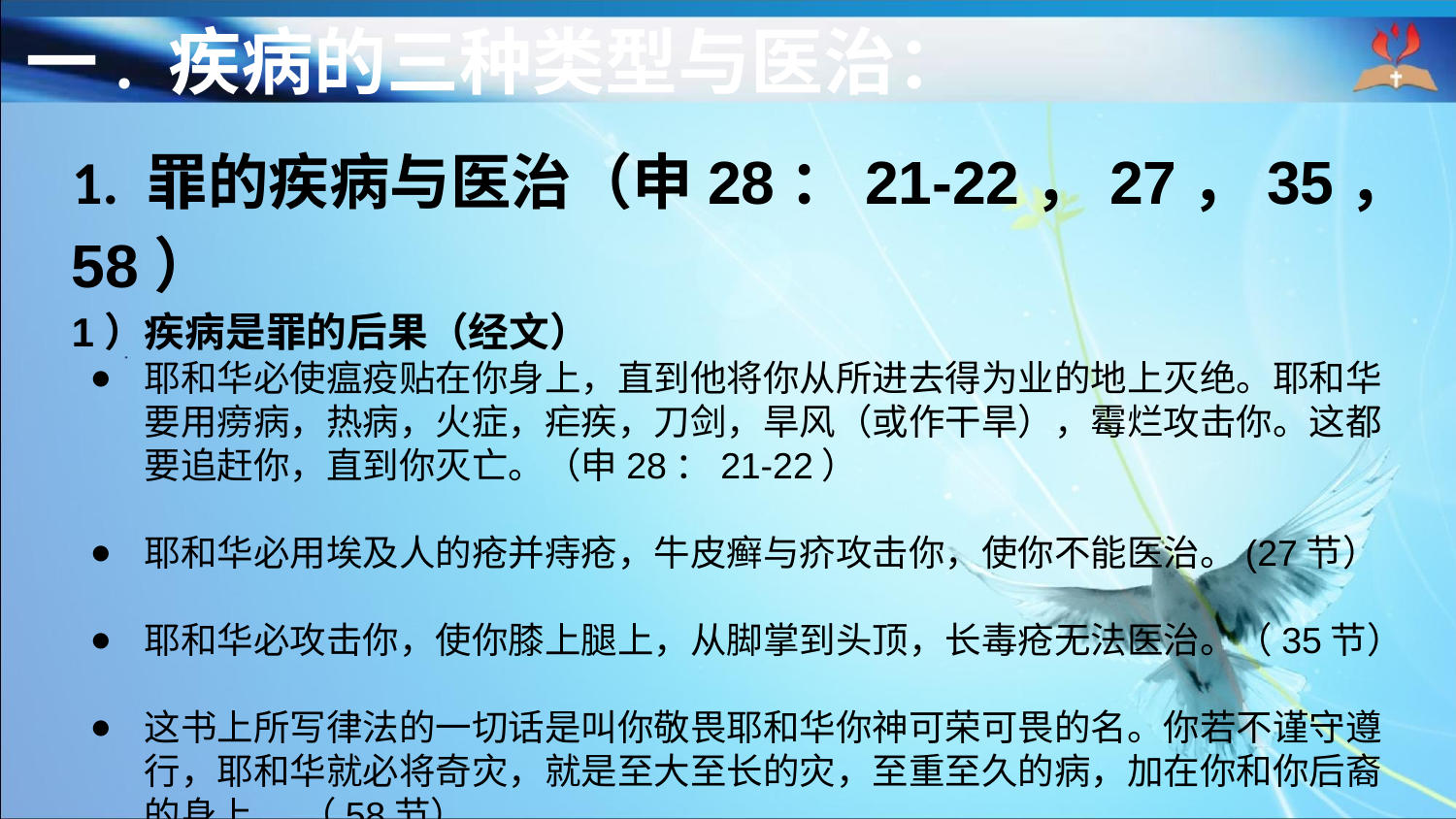

一. 疾病的三种类型与医治：
1. 罪的疾病与医治（申28：21-22，27，35，58）
1）疾病是罪的后果（经文）
耶和华必使瘟疫贴在你身上，直到他将你从所进去得为业的地上灭绝。耶和华要用痨病，热病，火症，疟疾，刀剑，旱风（或作干旱），霉烂攻击你。这都要追赶你，直到你灭亡。（申28：21-22）

耶和华必用埃及人的疮并痔疮，牛皮癣与疥攻击你，使你不能医治。(27节）

耶和华必攻击你，使你膝上腿上，从脚掌到头顶，长毒疮无法医治。（35节）

这书上所写律法的一切话是叫你敬畏耶和华你神可荣可畏的名。你若不谨守遵行，耶和华就必将奇灾，就是至大至长的灾，至重至久的病，加在你和你后裔的身上， （58节）